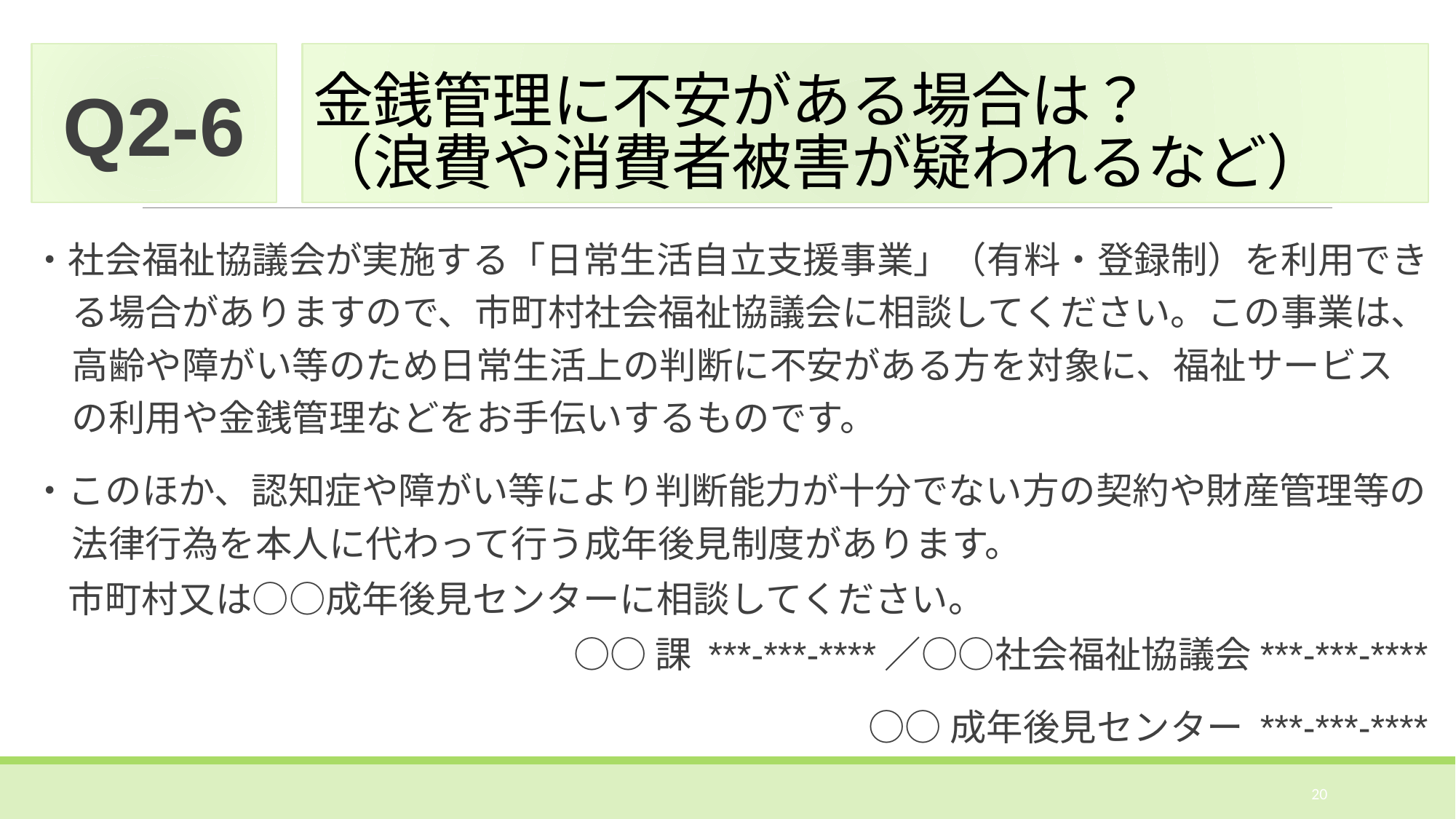

Q2-6
# 金銭管理に不安がある場合は？ （浪費や消費者被害が疑われるなど）
・社会福祉協議会が実施する「日常生活自立支援事業」（有料・登録制）を利用できる場合がありますので、市町村社会福祉協議会に相談してください。この事業は、高齢や障がい等のため日常生活上の判断に不安がある方を対象に、福祉サービスの利用や金銭管理などをお手伝いするものです。
・このほか、認知症や障がい等により判断能力が十分でない方の契約や財産管理等の法律行為を本人に代わって行う成年後見制度があります。
　市町村又は○○成年後見センターに相談してください。
○○課 ***-***-****／○○社会福祉協議会***-***-****
○○成年後見センター ***-***-****
20